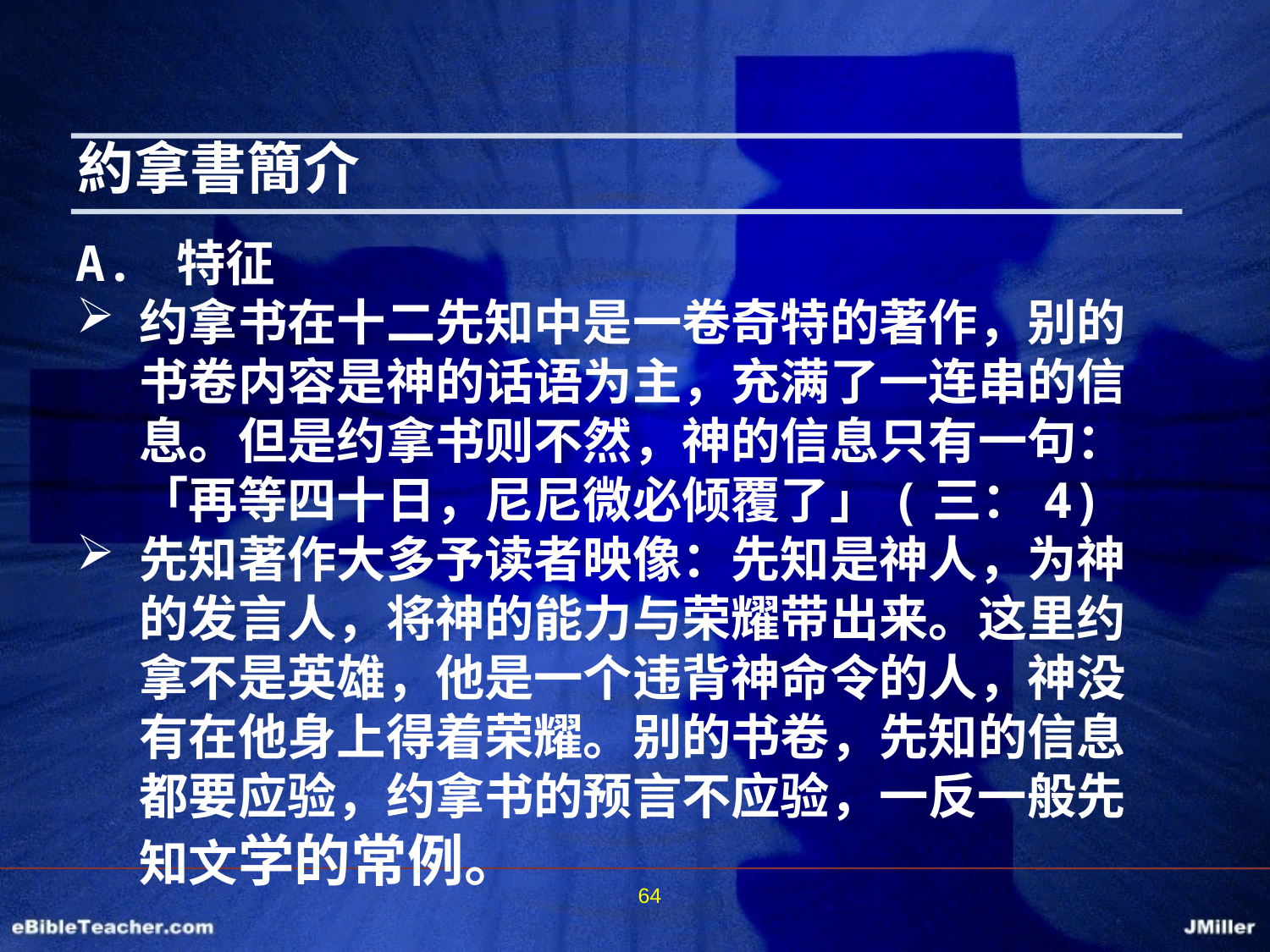

約拿書簡介
A. 特征
约拿书在十二先知中是一卷奇特的著作，别的书卷内容是神的话语为主，充满了一连串的信息。但是约拿书则不然，神的信息只有一句：「再等四十日，尼尼微必倾覆了」(三：4)
先知著作大多予读者映像：先知是神人，为神的发言人，将神的能力与荣耀带出来。这里约拿不是英雄，他是一个违背神命令的人，神没有在他身上得着荣耀。别的书卷，先知的信息都要应验，约拿书的预言不应验，一反一般先知文学的常例。